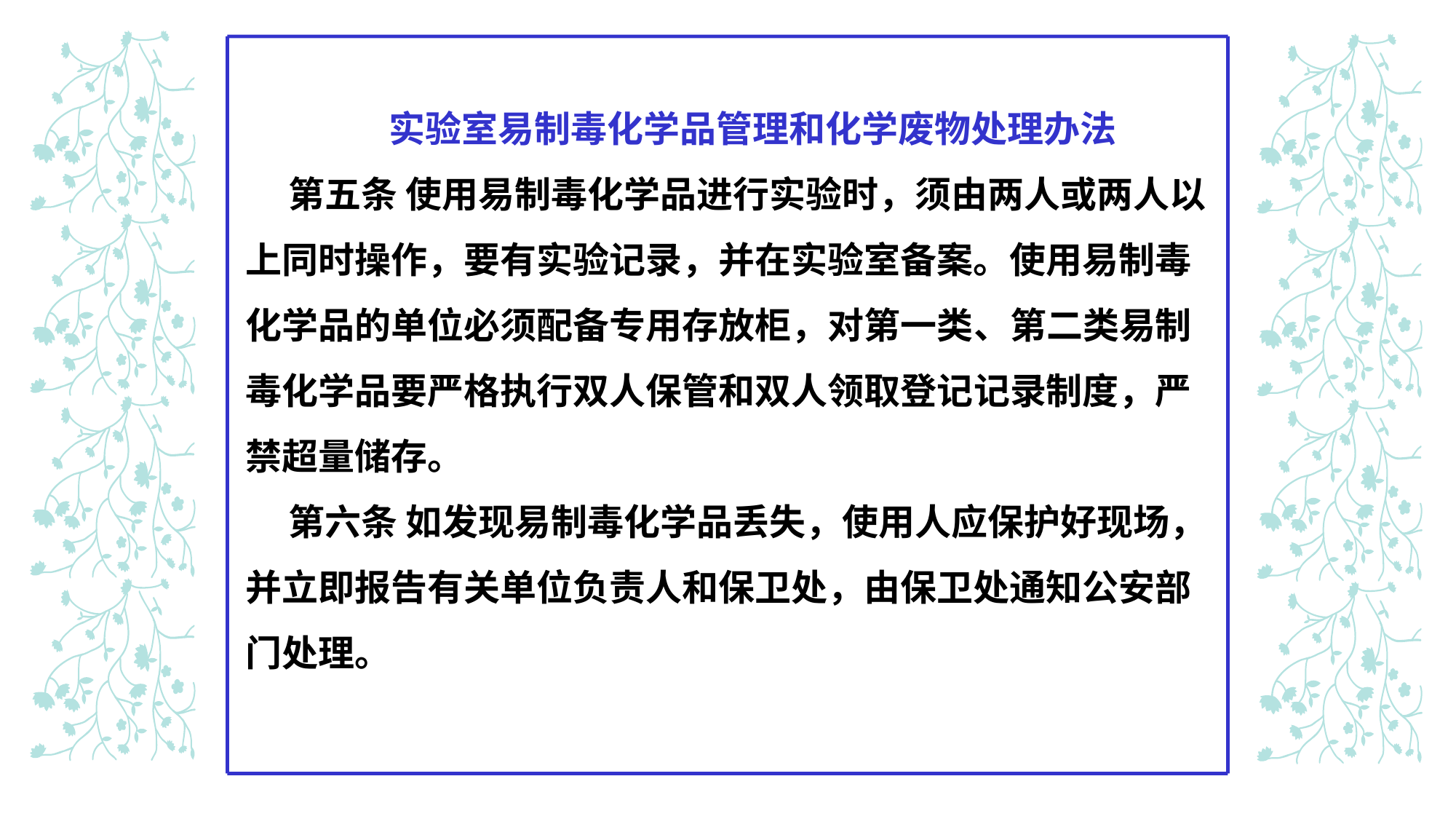

实验室易制毒化学品管理和化学废物处理办法
第五条 使用易制毒化学品进行实验时，须由两人或两人以上同时操作，要有实验记录，并在实验室备案。使用易制毒化学品的单位必须配备专用存放柜，对第一类、第二类易制毒化学品要严格执行双人保管和双人领取登记记录制度，严禁超量储存。
第六条 如发现易制毒化学品丢失，使用人应保护好现场，并立即报告有关单位负责人和保卫处，由保卫处通知公安部门处理。